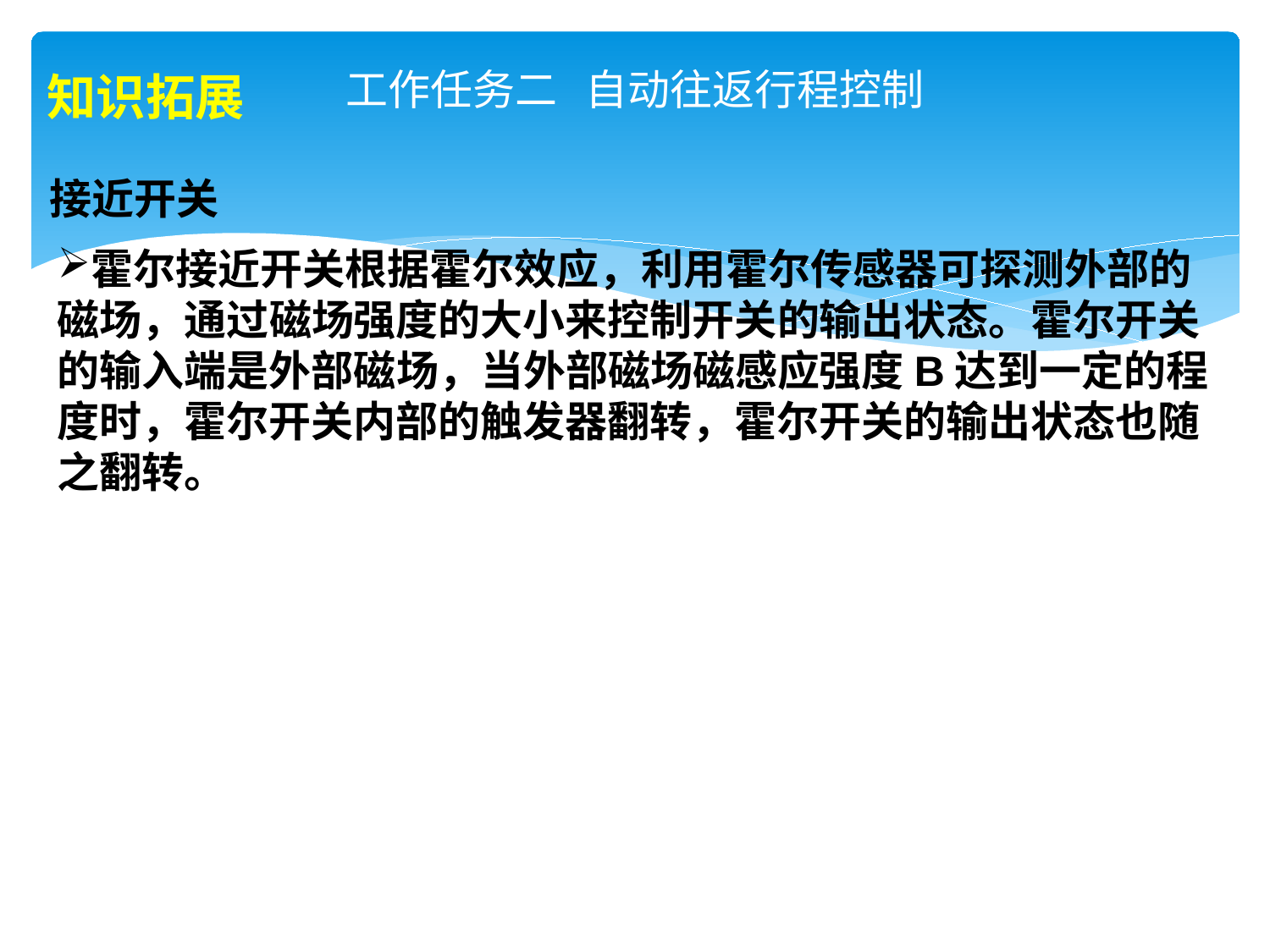

# 工作任务二   自动往返行程控制
知识拓展
接近开关

霍尔接近开关根据霍尔效应，利用霍尔传感器可探测外部的磁场，通过磁场强度的大小来控制开关的输出状态。霍尔开关的输入端是外部磁场，当外部磁场磁感应强度B达到一定的程度时，霍尔开关内部的触发器翻转，霍尔开关的输出状态也随之翻转。